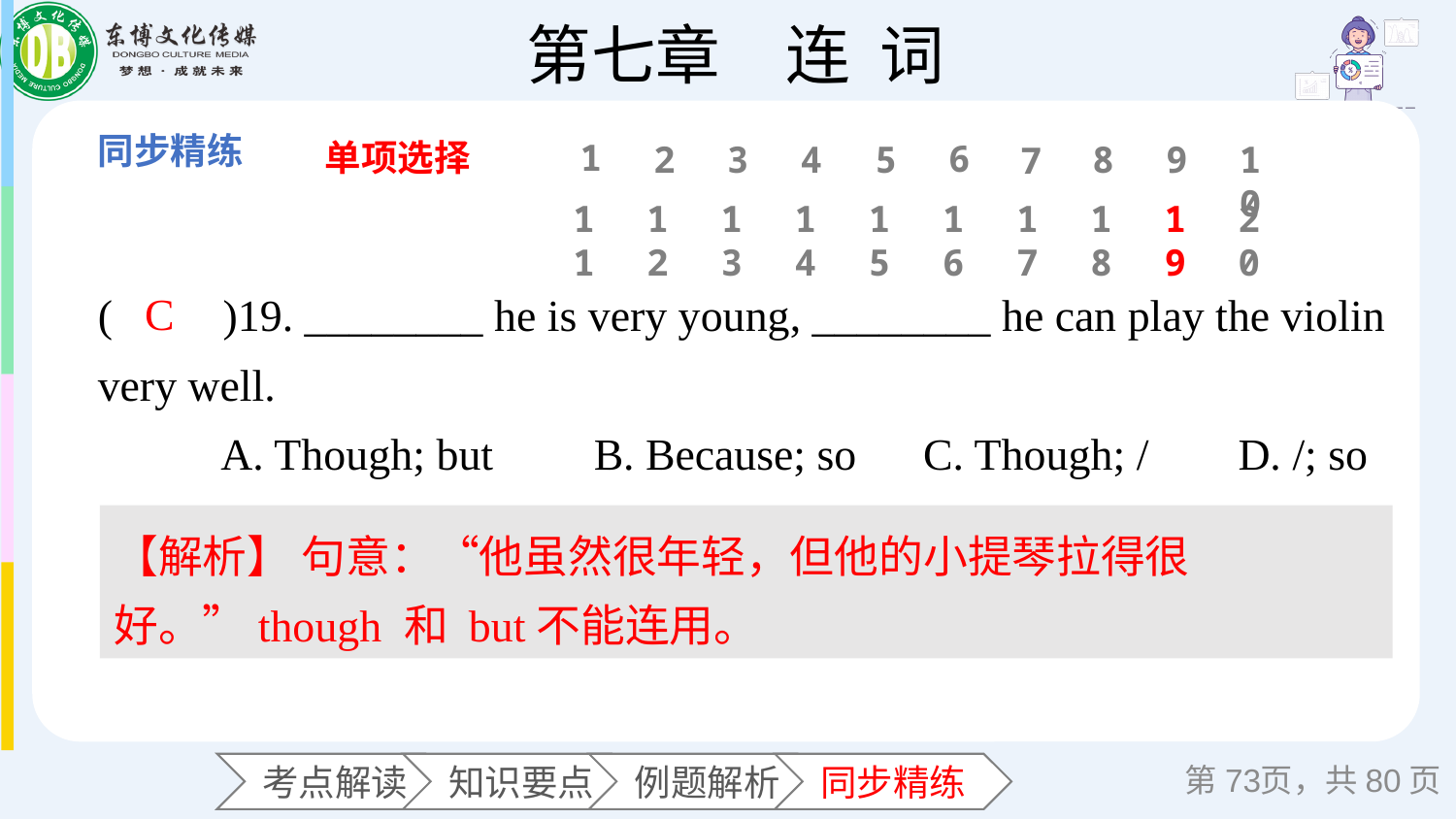

单项选择
1
6
2
3
4
5
8
9
10
7
11
12
13
14
15
16
17
18
19
20
(　　)19. ________ he is very young, ________ he can play the violin very well.
           A. Though; but         B. Because; so      C. Though; /        D. /; so
C
【解析】 句意：“他虽然很年轻，但他的小提琴拉得很好。”though 和 but不能连用。
第73页，共80页